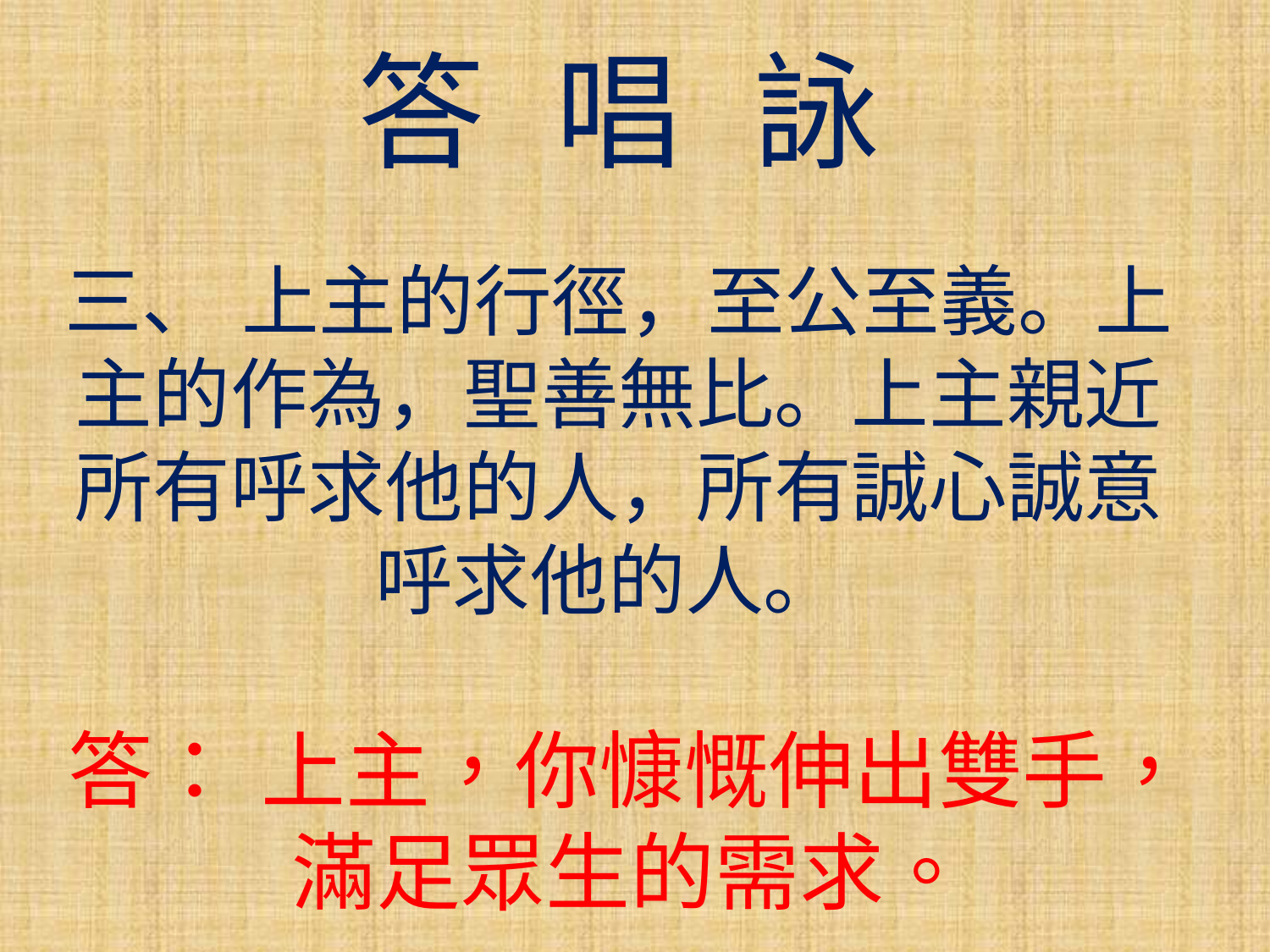

答  唱  詠

三、 上主的行徑，至公至義。上主的作為，聖善無比。上主親近所有呼求他的人，所有誠心誠意呼求他的人。

答： 上主，你慷慨伸出雙手，滿足眾生的需求。